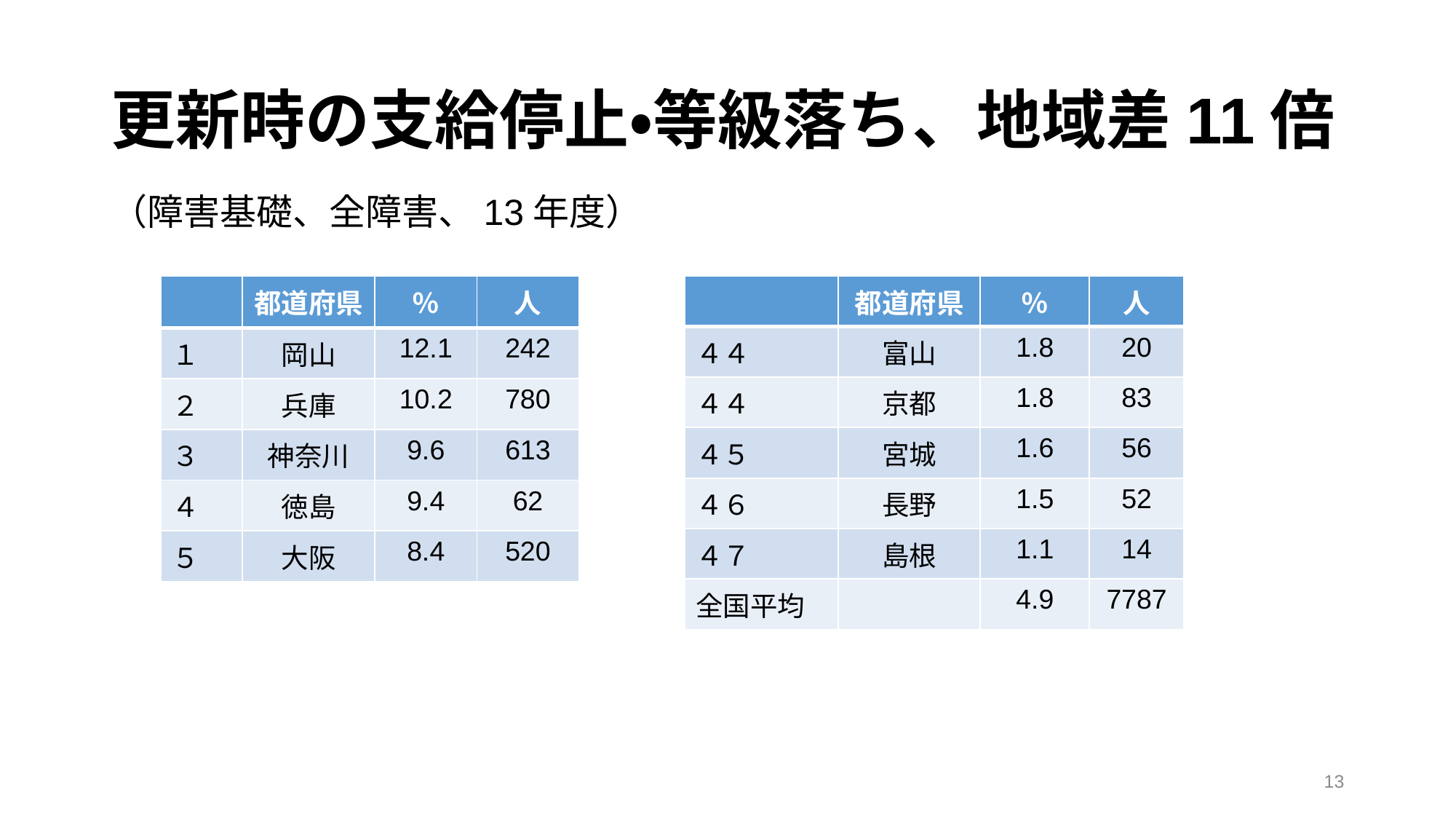

# 更新時の支給停止・等級落ち、地域差11倍
（障害基礎、全障害、13年度）
|  | 都道府県 | ％ | 人 |
| --- | --- | --- | --- |
| ４４ | 富山 | 1.8 | 20 |
| ４４ | 京都 | 1.8 | 83 |
| ４５ | 宮城 | 1.6 | 56 |
| ４６ | 長野 | 1.5 | 52 |
| ４７ | 島根 | 1.1 | 14 |
| 全国平均 |  | 4.9 | 7787 |
|  | 都道府県 | ％ | 人 |
| --- | --- | --- | --- |
| １ | 岡山 | 12.1 | 242 |
| ２ | 兵庫 | 10.2 | 780 |
| ３ | 神奈川 | 9.6 | 613 |
| ４ | 徳島 | 9.4 | 62 |
| ５ | 大阪 | 8.4 | 520 |
|  |
| --- |
13